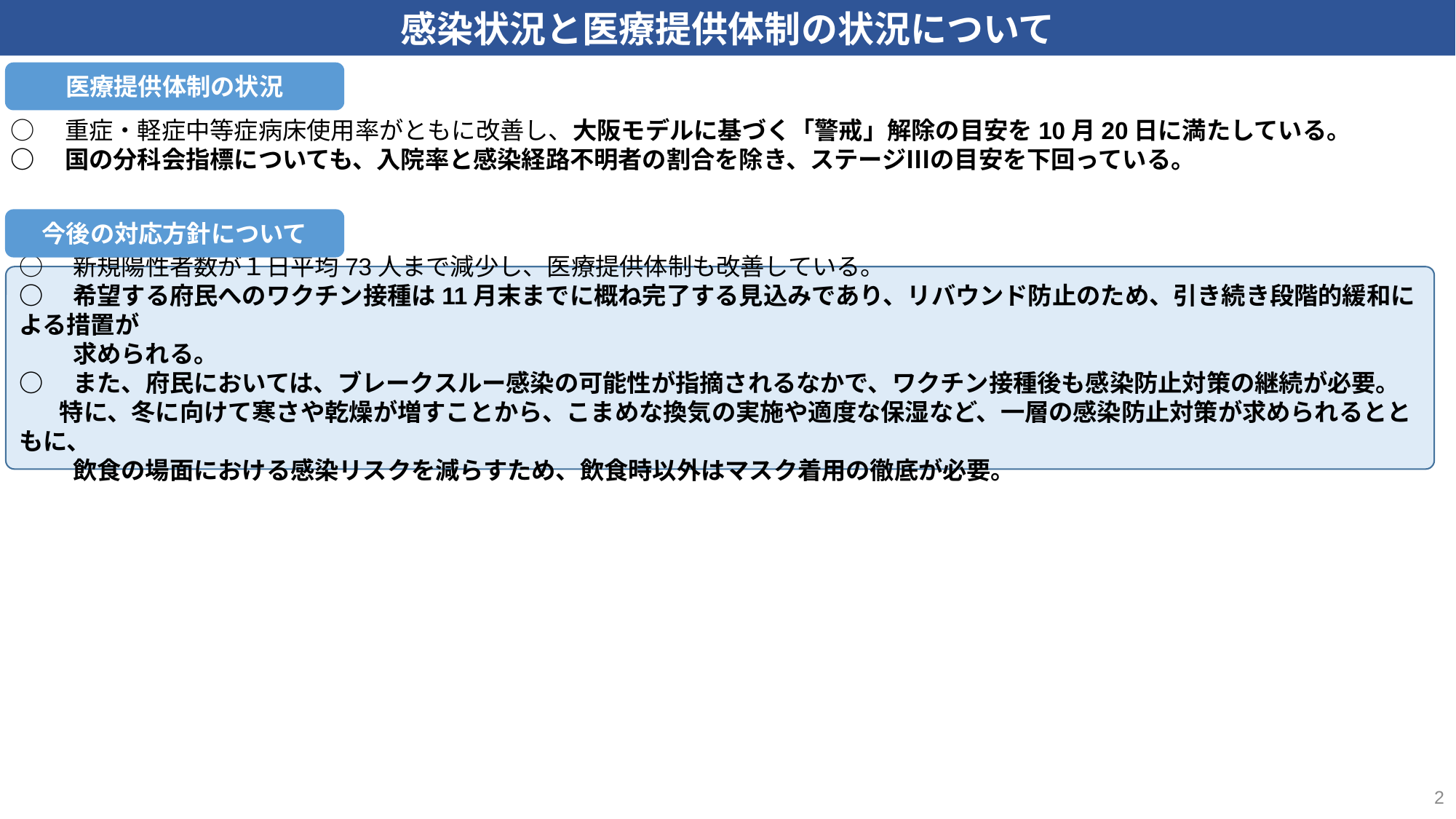

感染状況と医療提供体制の状況について
医療提供体制の状況

○　重症・軽症中等症病床使用率がともに改善し、大阪モデルに基づく「警戒」解除の目安を10月20日に満たしている。
○　国の分科会指標についても、入院率と感染経路不明者の割合を除き、ステージⅢの目安を下回っている。
今後の対応方針について
○　新規陽性者数が１日平均73人まで減少し、医療提供体制も改善している。
○　希望する府民へのワクチン接種は11月末までに概ね完了する見込みであり、リバウンド防止のため、引き続き段階的緩和による措置が
　　 求められる。
○　また、府民においては、ブレークスルー感染の可能性が指摘されるなかで、ワクチン接種後も感染防止対策の継続が必要。
　   特に、冬に向けて寒さや乾燥が増すことから、こまめな換気の実施や適度な保湿など、一層の感染防止対策が求められるとともに、
　　 飲食の場面における感染リスクを減らすため、飲食時以外はマスク着用の徹底が必要。
2